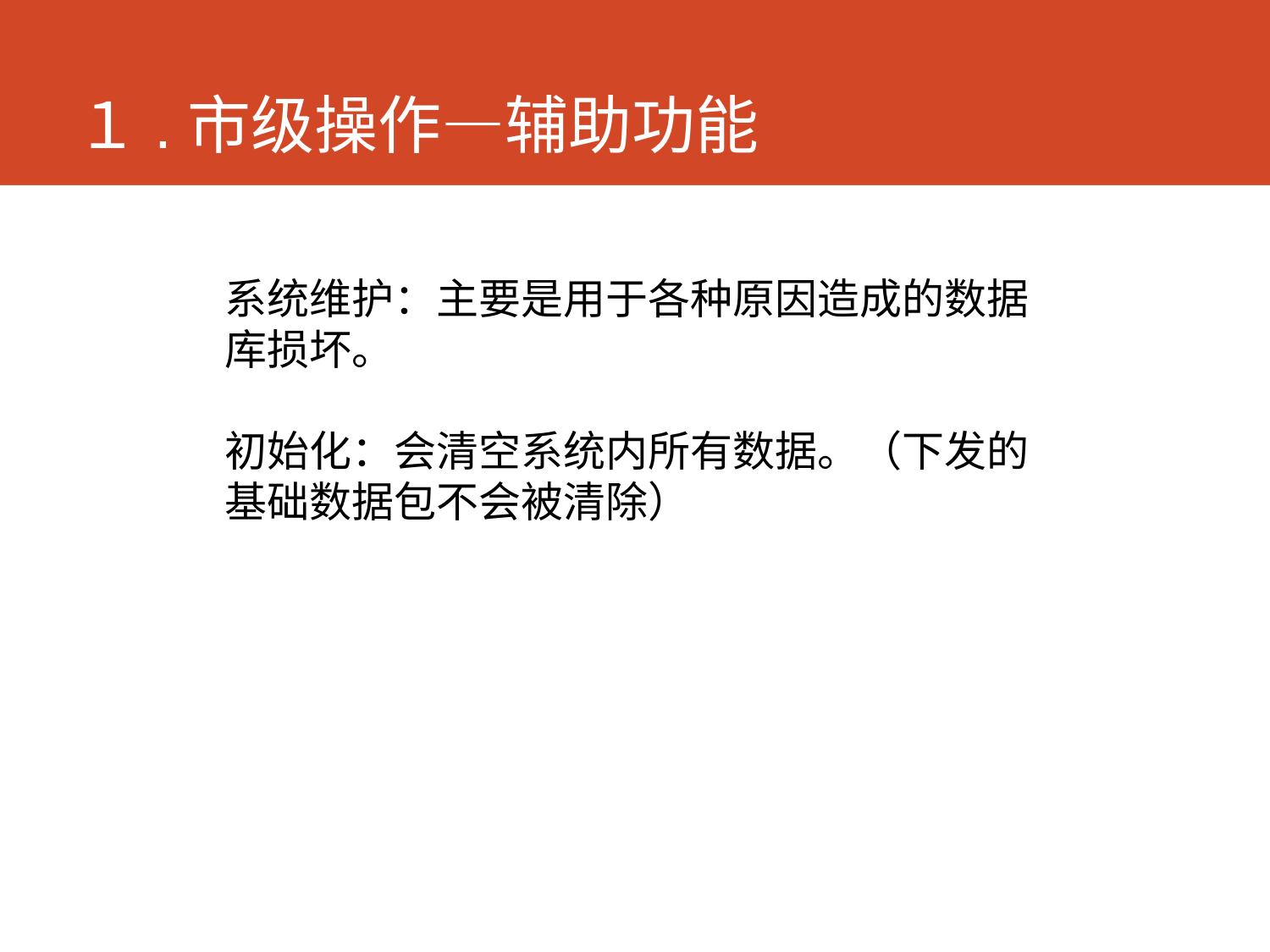

# １.市级操作—辅助功能
系统维护：主要是用于各种原因造成的数据库损坏。

初始化：会清空系统内所有数据。（下发的基础数据包不会被清除）